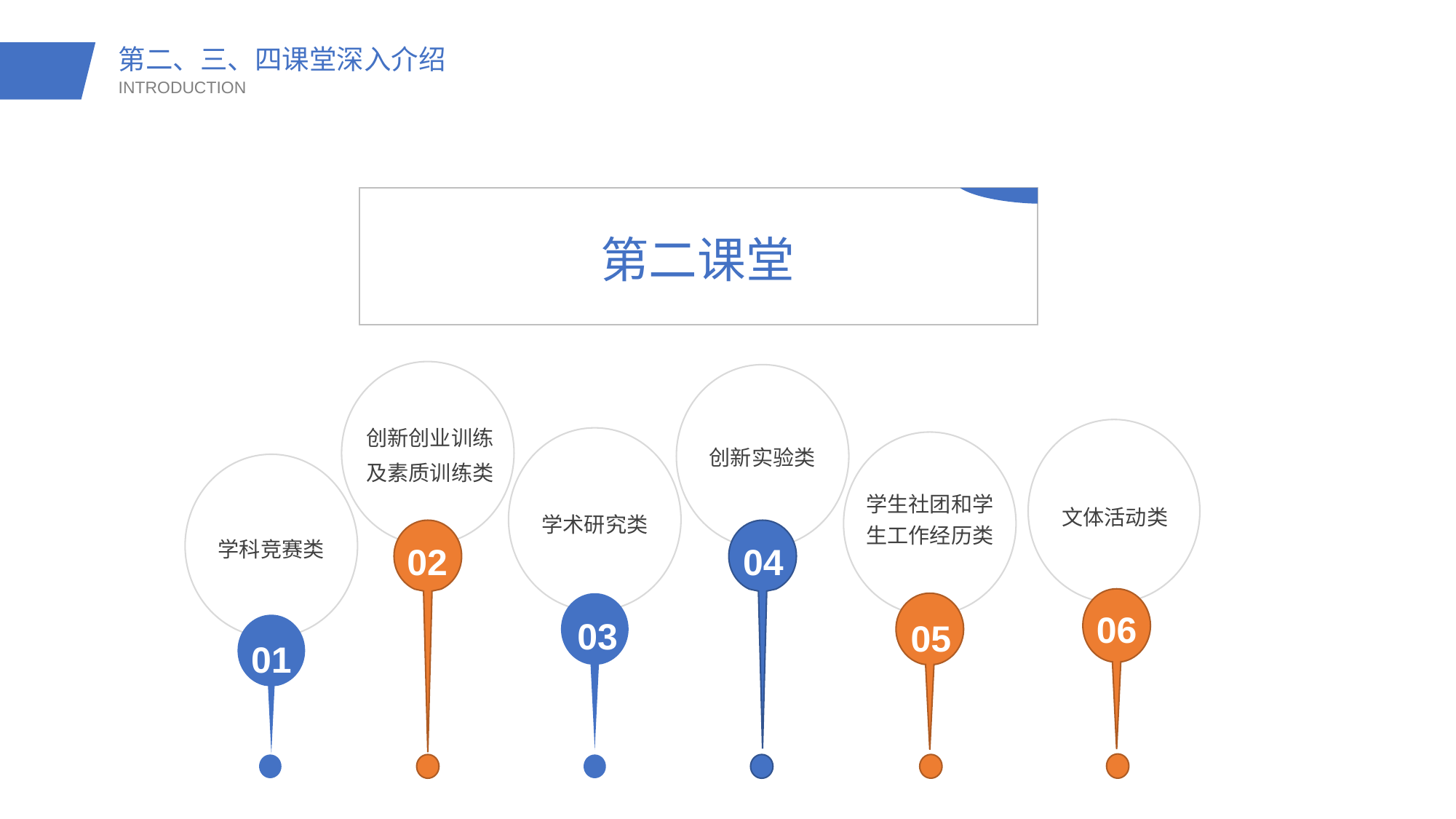

第二、三、四课堂深入介绍
INTRODUCTION

第二课堂

创新创业训练
及素质训练类

02

创新实验类

04

文体活动类

06

学术研究类

03

学生社团和学生工作经历类

05

学科竞赛类

01